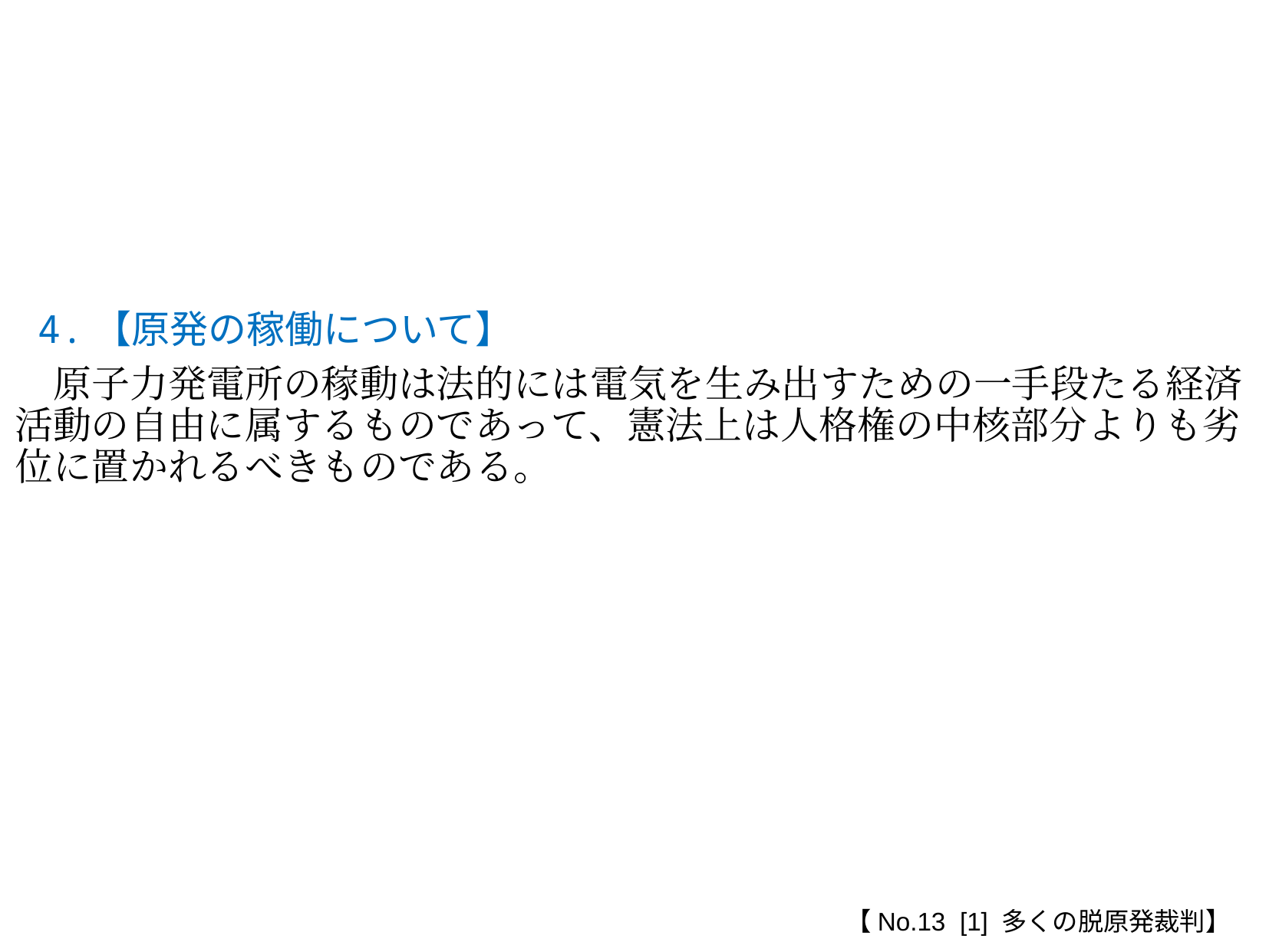

4.【原発の稼働について】
　原子力発電所の稼動は法的には電気を生み出すための一手段たる経済活動の自由に属するものであって、憲法上は人格権の中核部分よりも劣位に置かれるべきものである。
【No.13  [1] 多くの脱原発裁判】